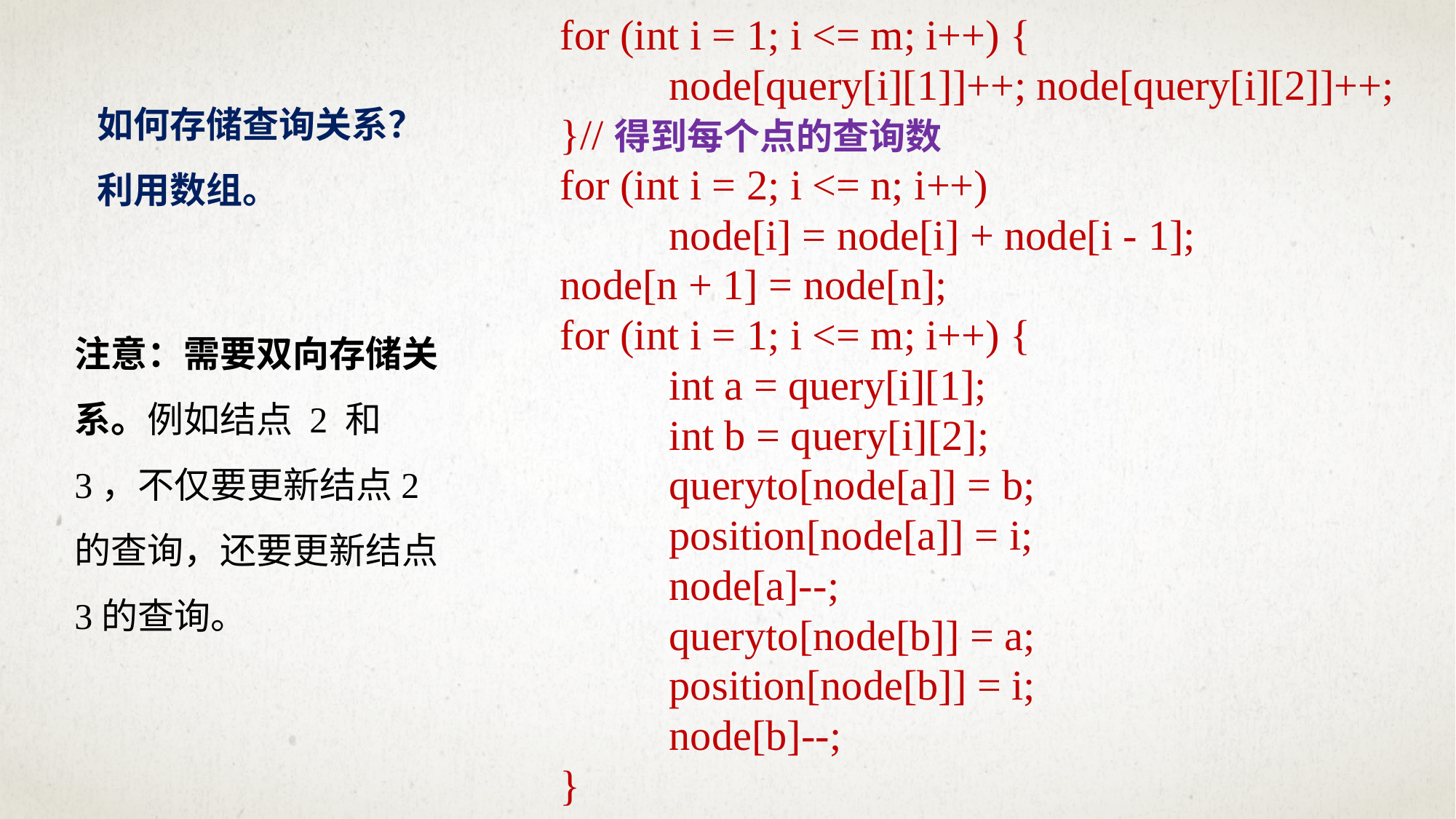

for (int i = 1; i <= m; i++) {
	node[query[i][1]]++; node[query[i][2]]++;
}//得到每个点的查询数
for (int i = 2; i <= n; i++)
	node[i] = node[i] + node[i - 1];
node[n + 1] = node[n];
for (int i = 1; i <= m; i++) {
	int a = query[i][1];
	int b = query[i][2];
	queryto[node[a]] = b;
	position[node[a]] = i;
	node[a]--;
	queryto[node[b]] = a;
	position[node[b]] = i;
	node[b]--;
}
如何存储查询关系？
利用数组。
注意：需要双向存储关系。例如结点 2 和 3，不仅要更新结点2的查询，还要更新结点3的查询。